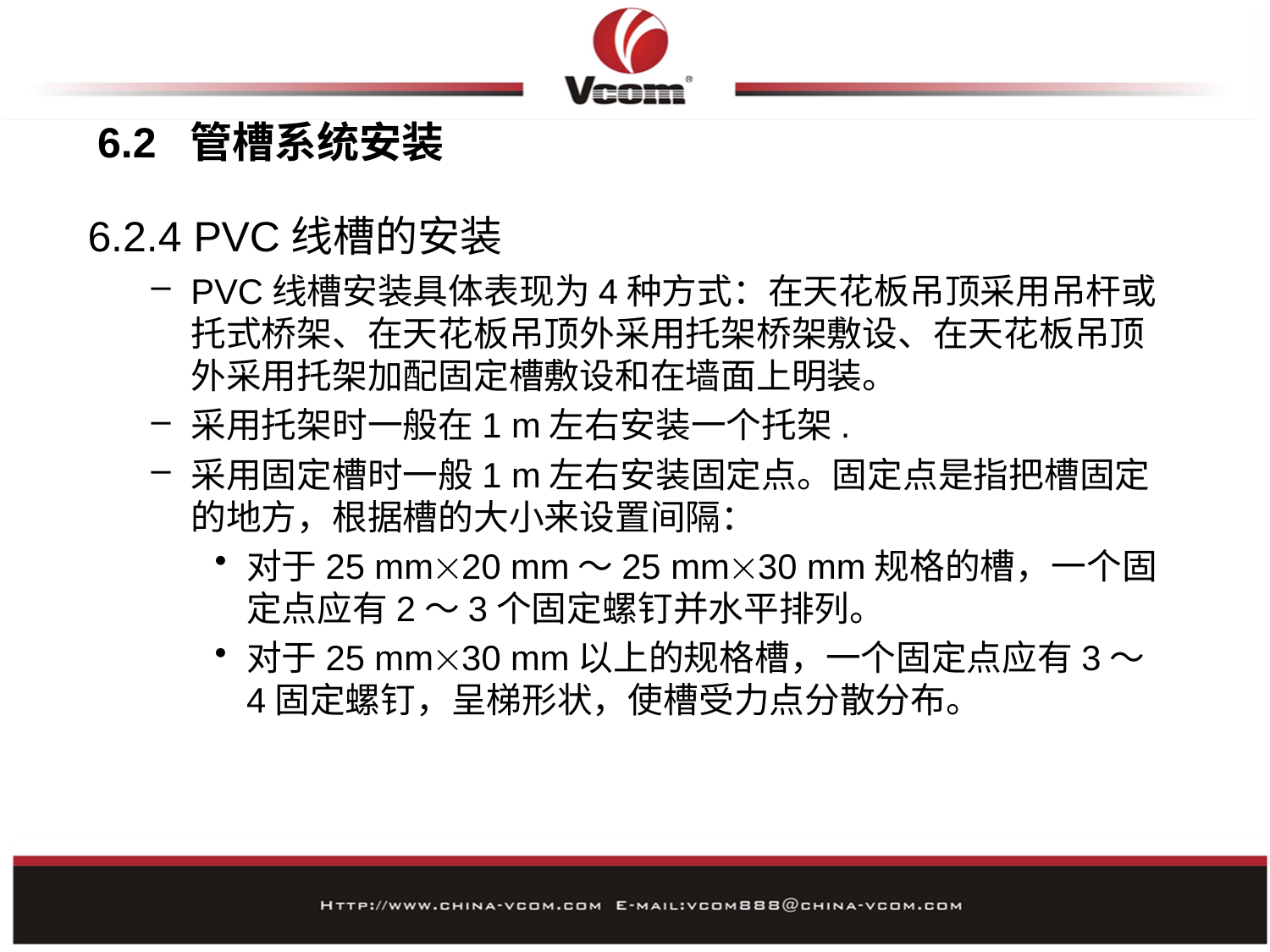

# 6.2  管槽系统安装
6.2.4 PVC线槽的安装
PVC线槽安装具体表现为4种方式：在天花板吊顶采用吊杆或托式桥架、在天花板吊顶外采用托架桥架敷设、在天花板吊顶外采用托架加配固定槽敷设和在墙面上明装。
采用托架时一般在1 m左右安装一个托架.
采用固定槽时一般1 m左右安装固定点。固定点是指把槽固定的地方，根据槽的大小来设置间隔：
对于25 mm×20 mm～25 mm×30 mm规格的槽，一个固定点应有2～3个固定螺钉并水平排列。
对于25 mm×30 mm以上的规格槽，一个固定点应有3～4固定螺钉，呈梯形状，使槽受力点分散分布。